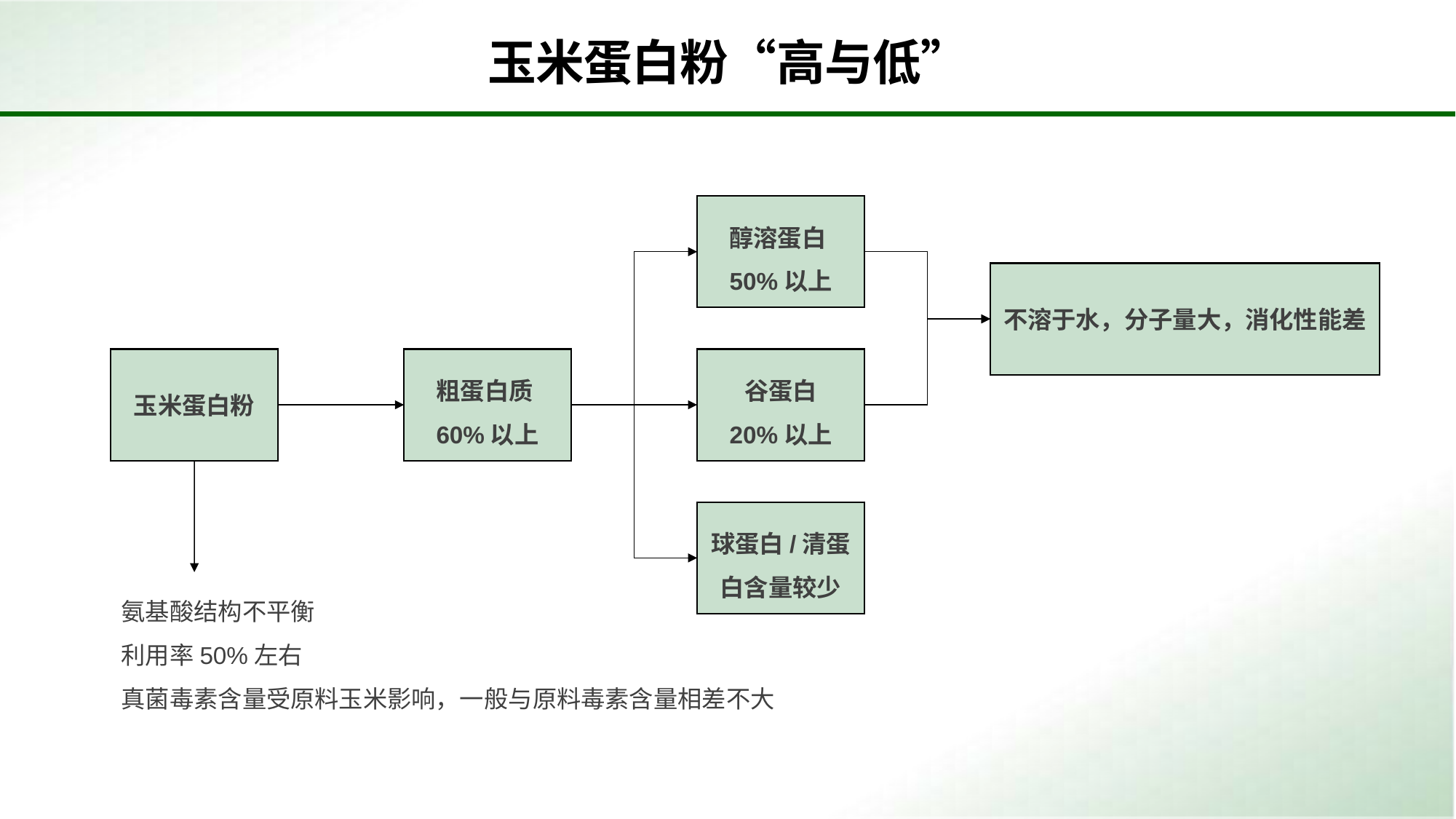

玉米蛋白粉“高与低”

醇溶蛋白50%以上
不溶于水，分子量大，消化性能差
玉米蛋白粉
粗蛋白质60%以上
谷蛋白
20%以上
球蛋白/清蛋白含量较少
氨基酸结构不平衡
利用率50%左右
真菌毒素含量受原料玉米影响，一般与原料毒素含量相差不大